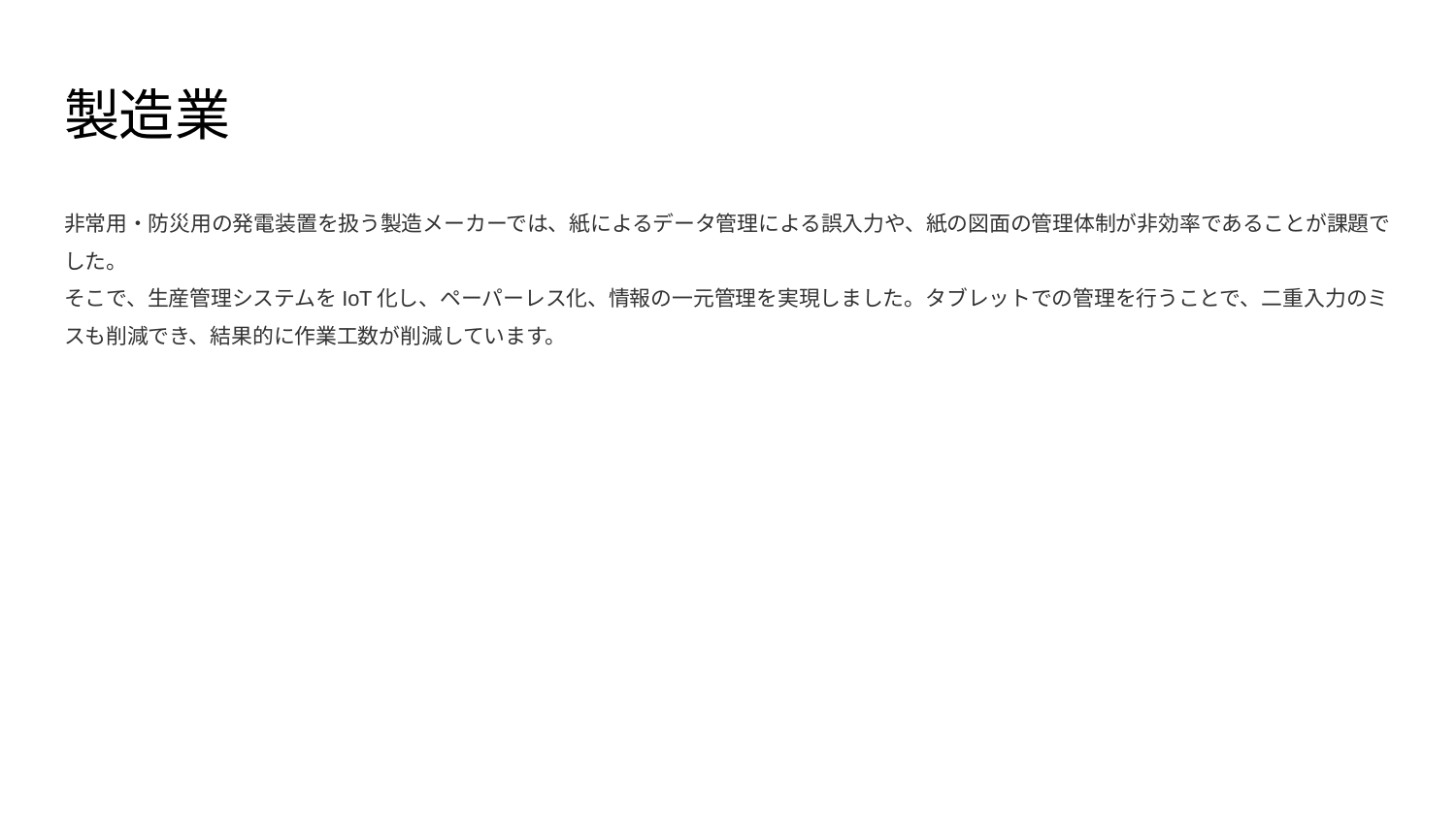

# 製造業
非常用・防災用の発電装置を扱う製造メーカーでは、紙によるデータ管理による誤入力や、紙の図面の管理体制が非効率であることが課題でした。
そこで、生産管理システムをIoT化し、ペーパーレス化、情報の一元管理を実現しました。タブレットでの管理を行うことで、二重入力のミスも削減でき、結果的に作業工数が削減しています。